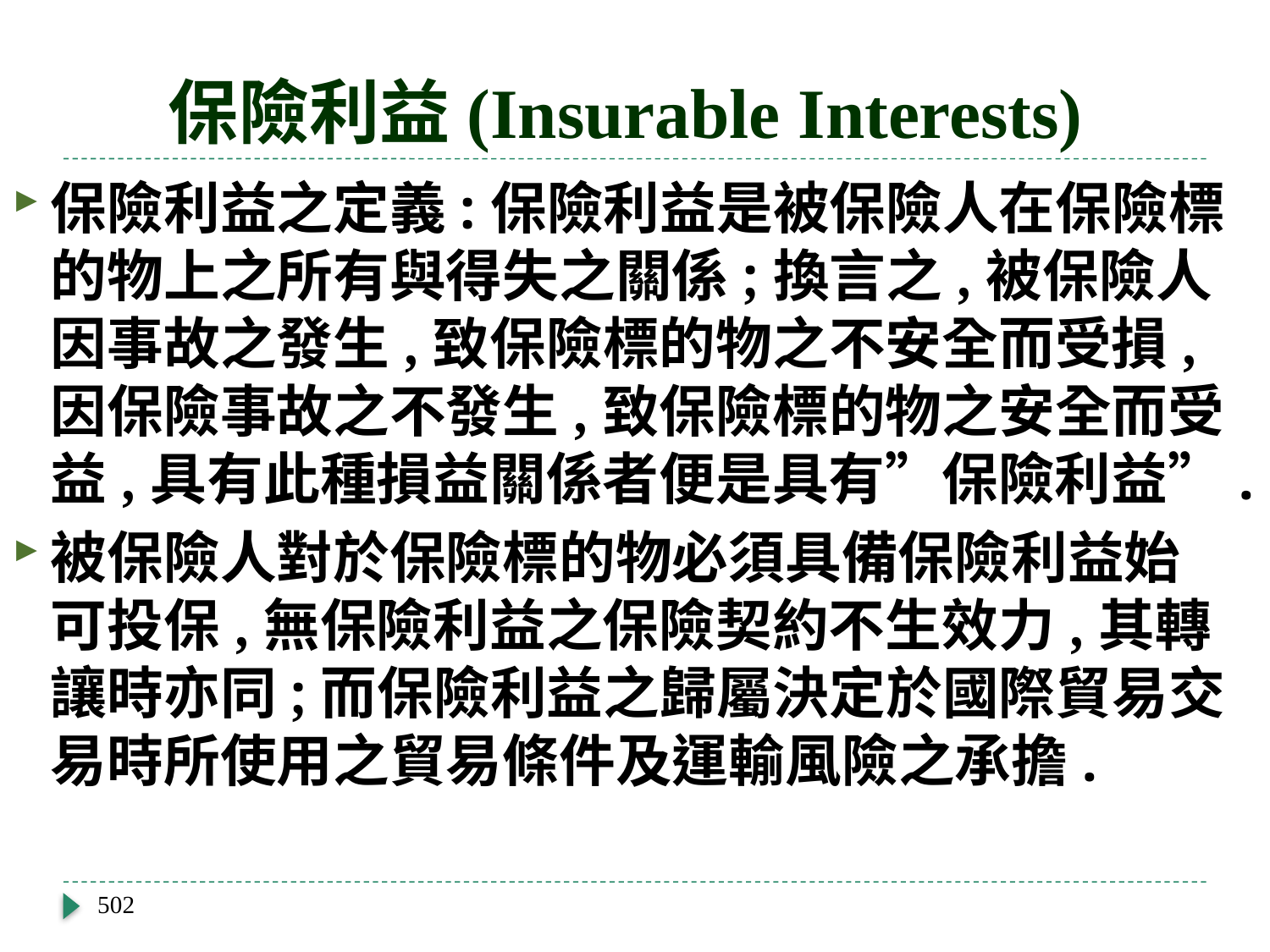

# 保險利益(Insurable Interests)
保險利益之定義:保險利益是被保險人在保險標的物上之所有與得失之關係;換言之,被保險人因事故之發生,致保險標的物之不安全而受損,因保險事故之不發生,致保險標的物之安全而受益,具有此種損益關係者便是具有”保險利益”.
被保險人對於保險標的物必須具備保險利益始可投保,無保險利益之保險契約不生效力,其轉讓時亦同;而保險利益之歸屬決定於國際貿易交易時所使用之貿易條件及運輸風險之承擔.
502